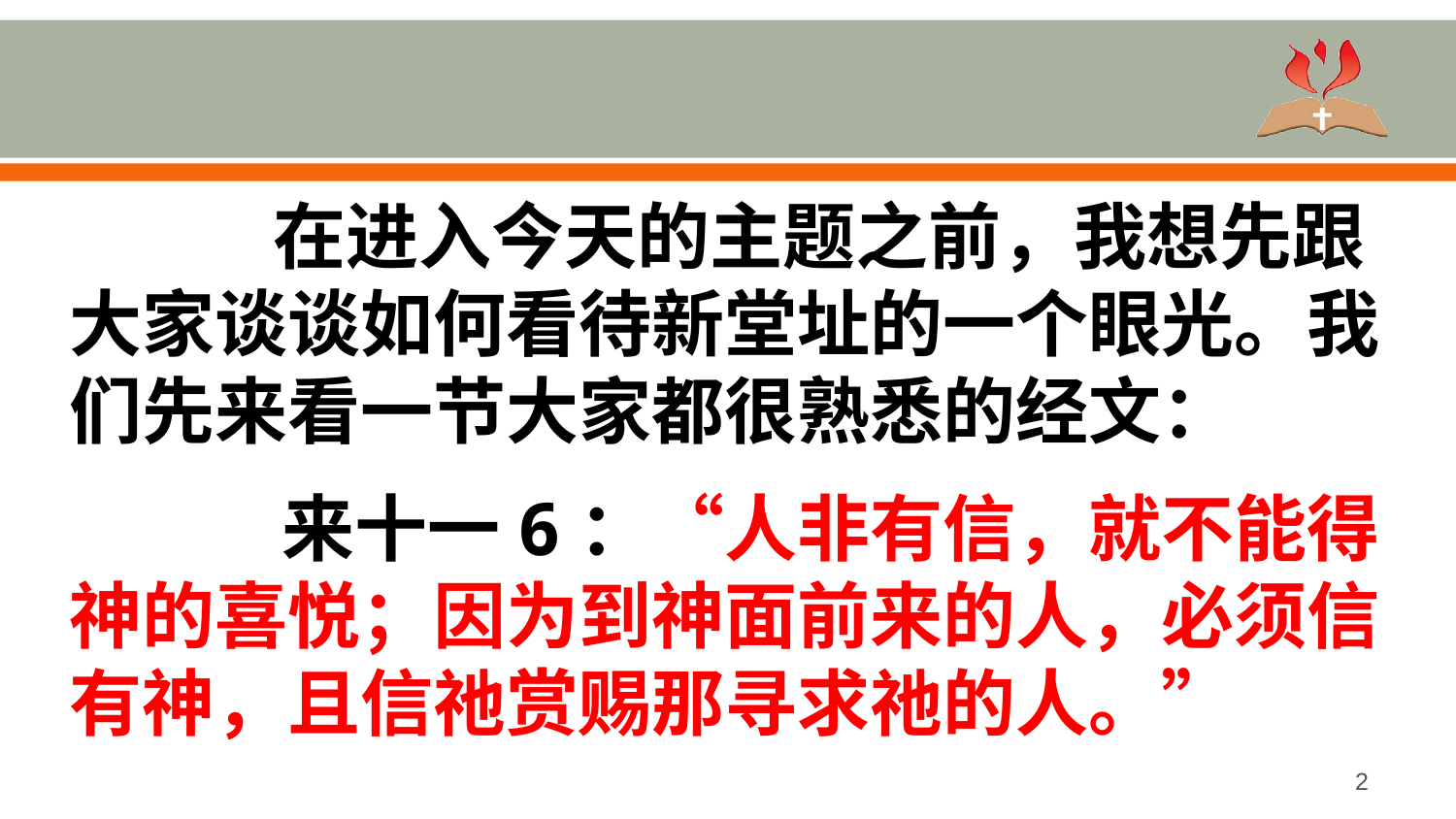

在进入今天的主题之前，我想先跟大家谈谈如何看待新堂址的一个眼光。我们先来看一节大家都很熟悉的经文：
	   来十一6：“人非有信，就不能得神的喜悦；因为到神面前来的人，必须信有神，且信祂赏赐那寻求祂的人。”

2